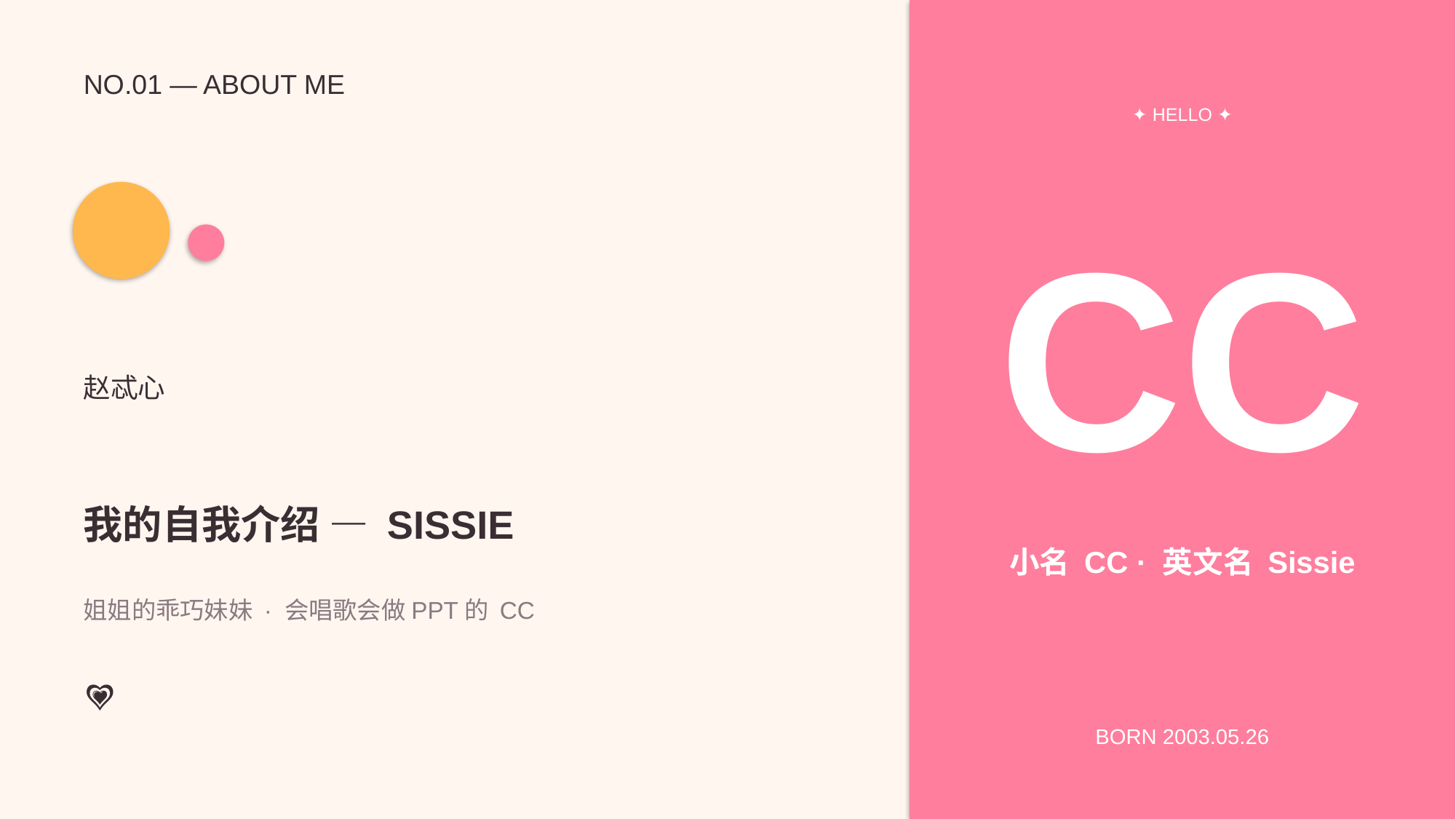

NO.01 — ABOUT ME
✦ HELLO ✦

CC

赵忒心
我的自我介绍 — SISSIE
小名 CC · 英文名 Sissie
姐姐的乖巧妹妹 · 会唱歌会做PPT的 CC
💗
BORN 2003.05.26